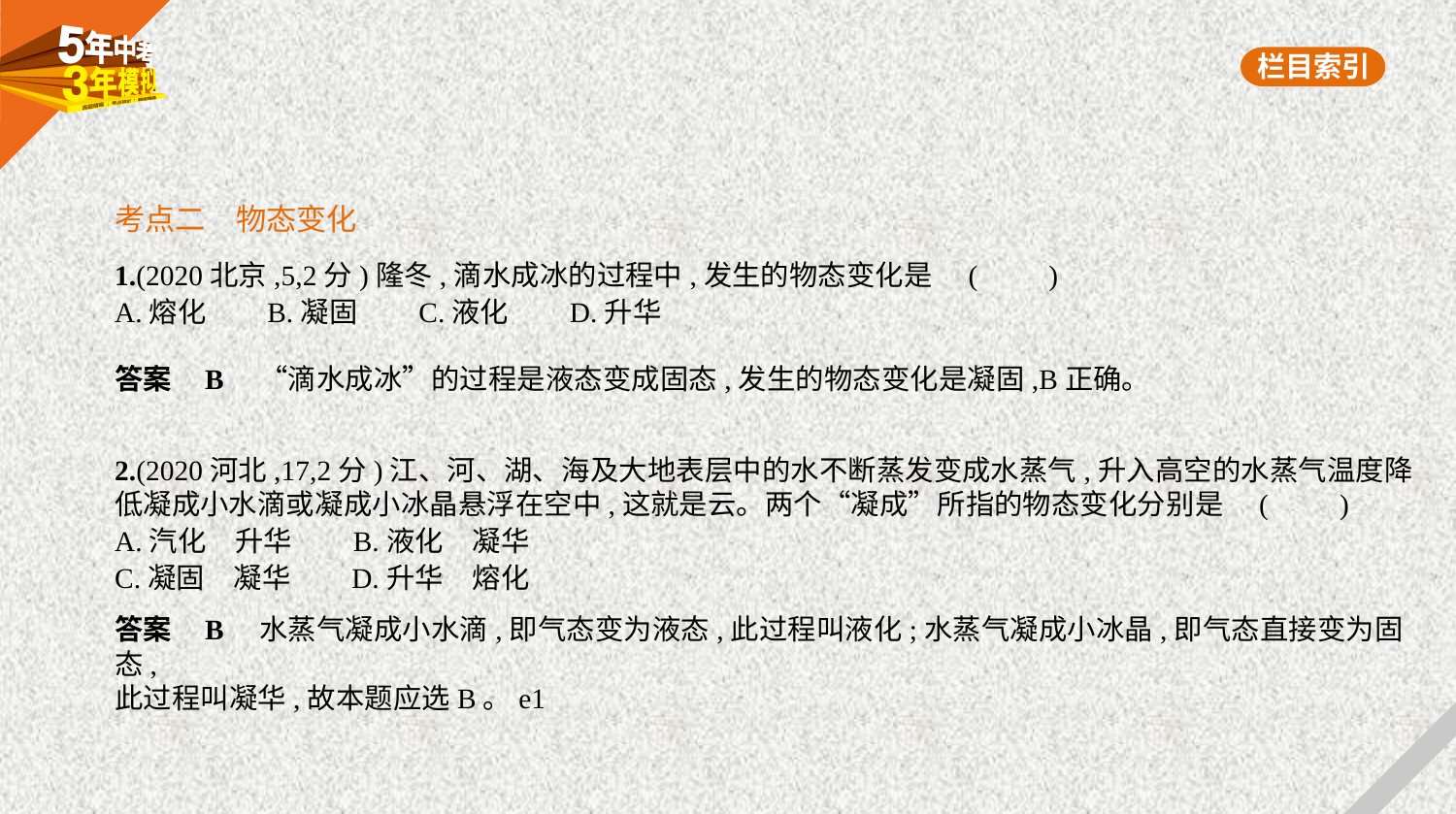

考点二　物态变化
1.(2020北京,5,2分)隆冬,滴水成冰的过程中,发生的物态变化是 (　　)
A.熔化　    B.凝固　    C.液化　    D.升华
答案    B　“滴水成冰”的过程是液态变成固态,发生的物态变化是凝固,B正确。
2.(2020河北,17,2分)江、河、湖、海及大地表层中的水不断蒸发变成水蒸气,升入高空的水蒸气温度降
低凝成小水滴或凝成小冰晶悬浮在空中,这就是云。两个“凝成”所指的物态变化分别是 (　　)
A.汽化　升华　    B.液化　凝华
C.凝固　凝华　    D.升华　熔化
答案    B　水蒸气凝成小水滴,即气态变为液态,此过程叫液化;水蒸气凝成小冰晶,即气态直接变为固态,
此过程叫凝华,故本题应选B。e1